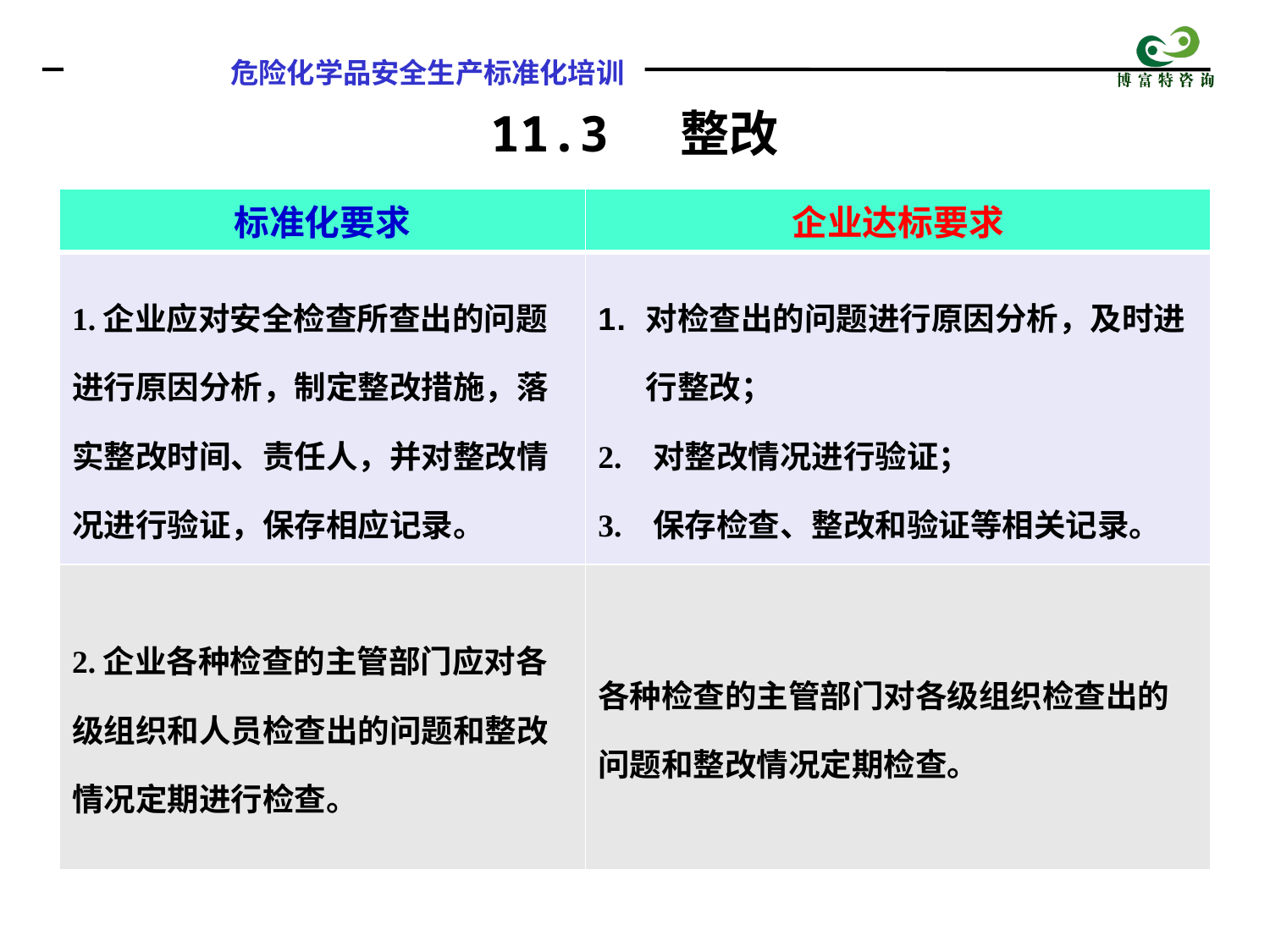

11.3  整改
| 标准化要求 | 企业达标要求 |
| --- | --- |
| 1.企业应对安全检查所查出的问题进行原因分析，制定整改措施，落实整改时间、责任人，并对整改情况进行验证，保存相应记录。 | 对检查出的问题进行原因分析，及时进行整改； 2. 对整改情况进行验证； 3. 保存检查、整改和验证等相关记录。 |
| 2.企业各种检查的主管部门应对各级组织和人员检查出的问题和整改情况定期进行检查。 | 各种检查的主管部门对各级组织检查出的问题和整改情况定期检查。 |